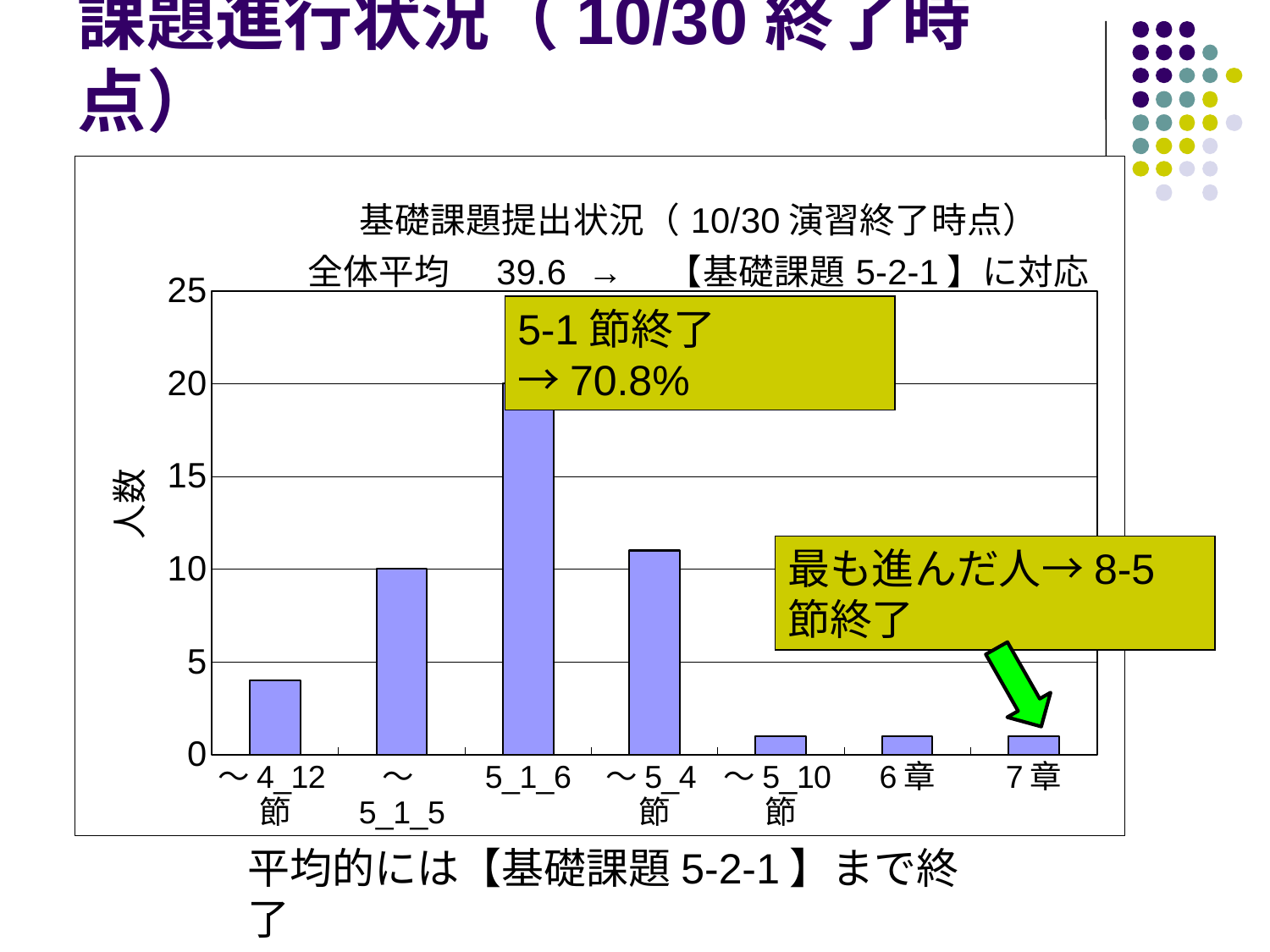

# 課題進行状況（10/30終了時点）

### Chart: 基礎課題提出状況（10/30演習終了時点）
全体平均　39.6  →　【基礎課題5-2-1】に対応

| Category |  |
|---|---|
| ～4_12節 | 4.0 |
| ～5_1_5 | 10.0 |
| 5_1_6 | 20.0 |
| ～5_4節 | 11.0 |
| ～5_10節 | 1.0 |
| 6章 | 1.0 |
| 7章 | 1.0 |
5-1節終了→70.8%
最も進んだ人→8-5節終了

平均的には【基礎課題5-2-1】まで終了